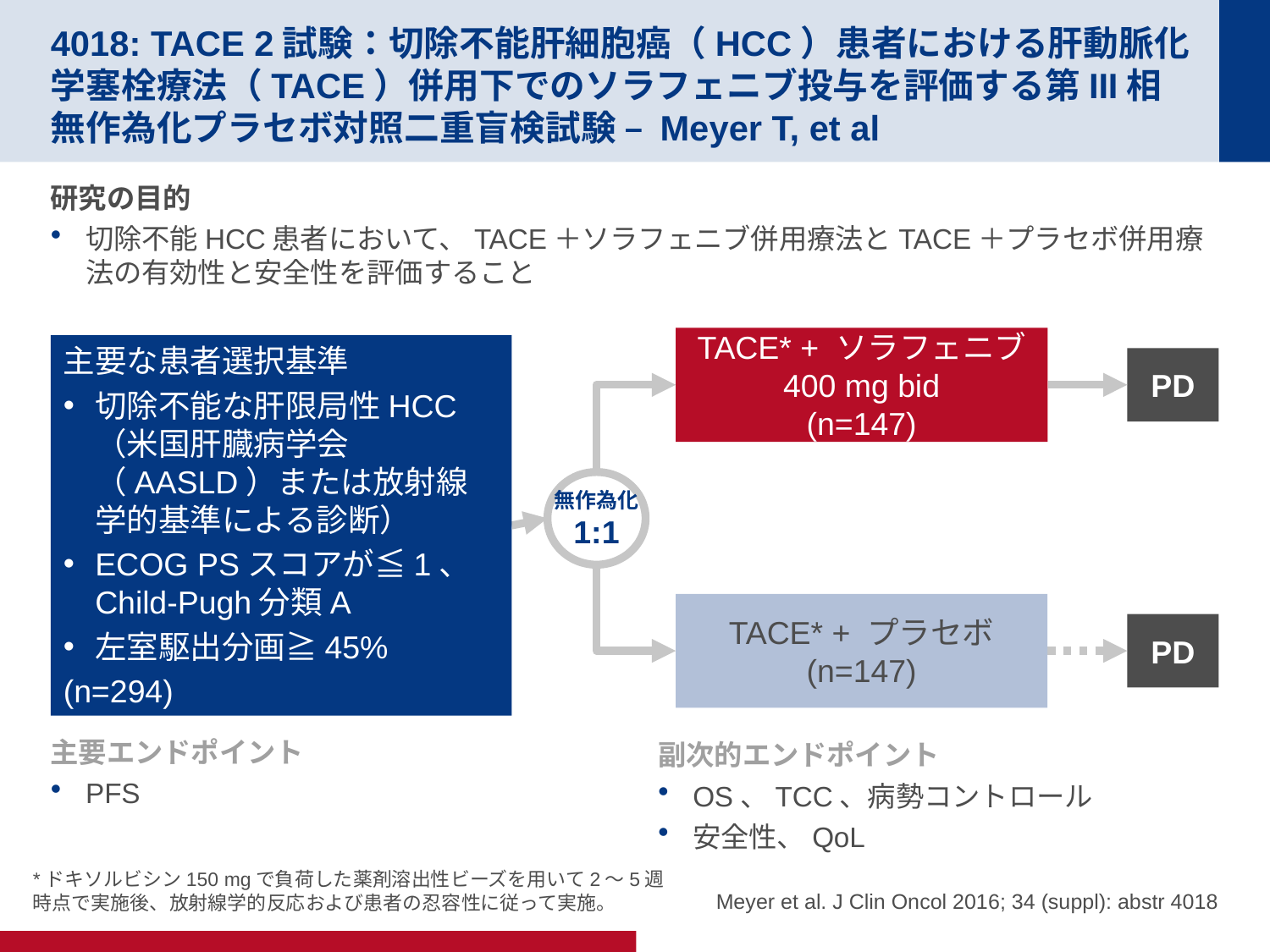

# 4018: TACE 2試験：切除不能肝細胞癌（HCC）患者における肝動脈化学塞栓療法（TACE）併用下でのソラフェニブ投与を評価する第III相無作為化プラセボ対照二重盲検試験 – Meyer T, et al
研究の目的
切除不能HCC患者において、TACE＋ソラフェニブ併用療法とTACE＋プラセボ併用療法の有効性と安全性を評価すること
TACE* + ソラフェニブ
400 mg bid
(n=147)
主要な患者選択基準
切除不能な肝限局性HCC（米国肝臓病学会（AASLD）または放射線学的基準による診断）
ECOG PSスコアが≦1、Child-Pugh分類A
左室駆出分画≧45%
(n=294)
PD
無作為化
1:1
TACE* + プラセボ
(n=147)
PD
主要エンドポイント
PFS
副次的エンドポイント
OS、TCC、病勢コントロール
安全性、QoL
*ドキソルビシン150 mgで負荷した薬剤溶出性ビーズを用いて2～5週時点で実施後、放射線学的反応および患者の忍容性に従って実施。
 Meyer et al. J Clin Oncol 2016; 34 (suppl): abstr 4018